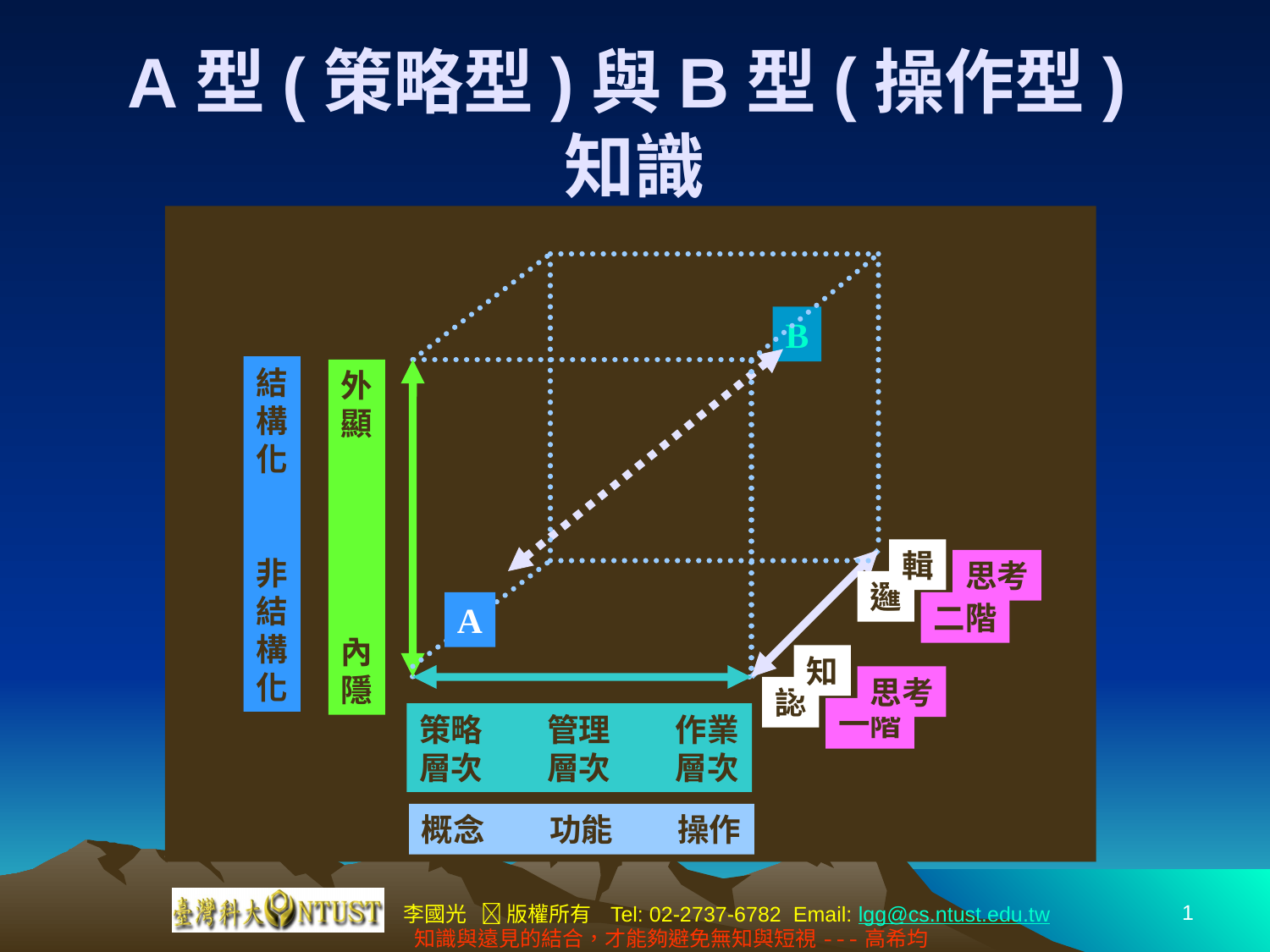

# A型(策略型)與B型(操作型)知識

B

結
構
化

非
結
構
化
外
顯

內
隱

輯
思考
邏
二階
知
思考
認
一階

A

策略         管理         作業
層次         層次         層次
概念         功能         操作
1